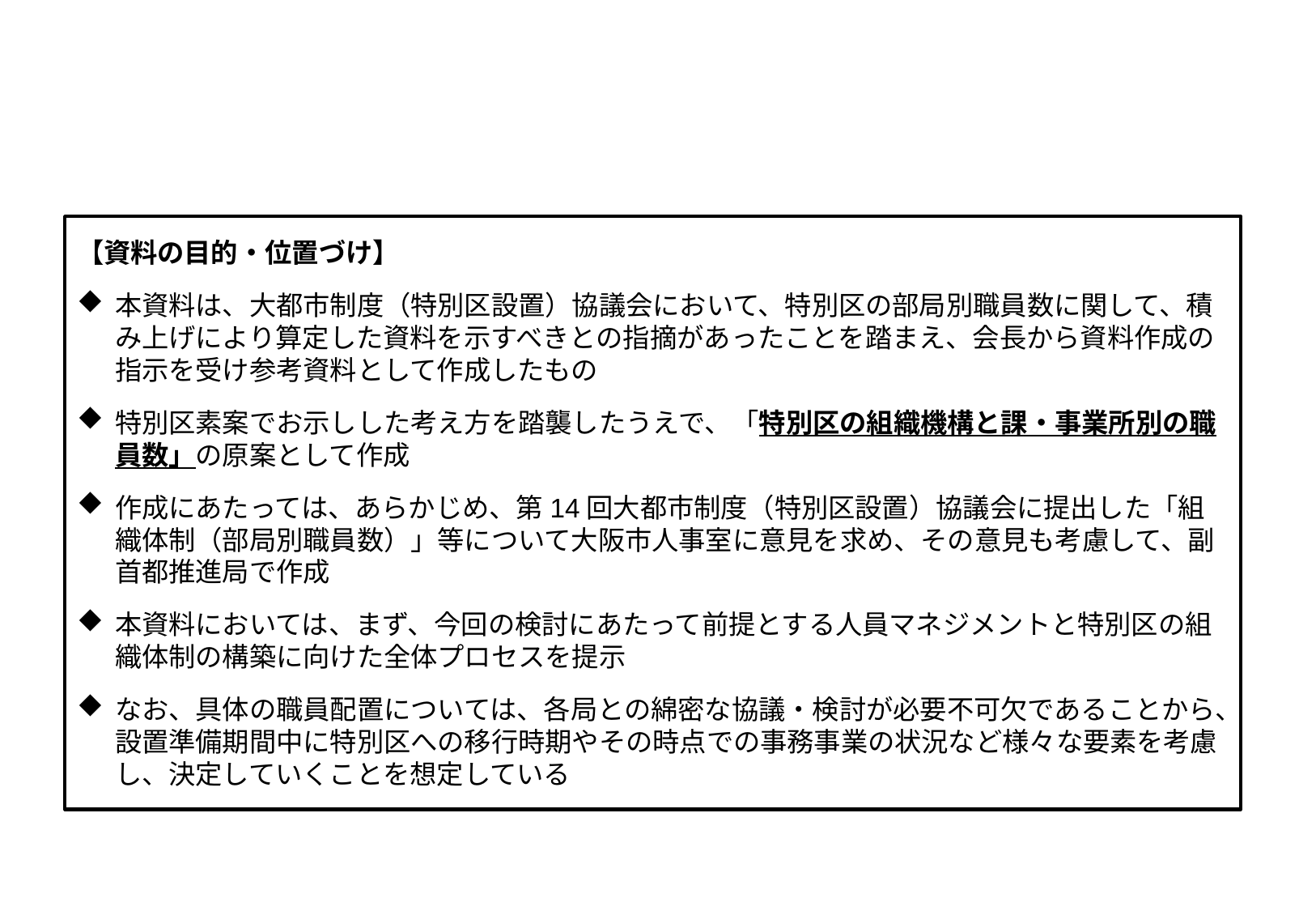

【資料の目的・位置づけ】
本資料は、大都市制度（特別区設置）協議会において、特別区の部局別職員数に関して、積み上げにより算定した資料を示すべきとの指摘があったことを踏まえ、会長から資料作成の指示を受け参考資料として作成したもの
特別区素案でお示しした考え方を踏襲したうえで、「特別区の組織機構と課・事業所別の職員数」の原案として作成
作成にあたっては、あらかじめ、第14回大都市制度（特別区設置）協議会に提出した「組織体制（部局別職員数）」等について大阪市人事室に意見を求め、その意見も考慮して、副首都推進局で作成
本資料においては、まず、今回の検討にあたって前提とする人員マネジメントと特別区の組織体制の構築に向けた全体プロセスを提示
なお、具体の職員配置については、各局との綿密な協議・検討が必要不可欠であることから、設置準備期間中に特別区への移行時期やその時点での事務事業の状況など様々な要素を考慮し、決定していくことを想定している